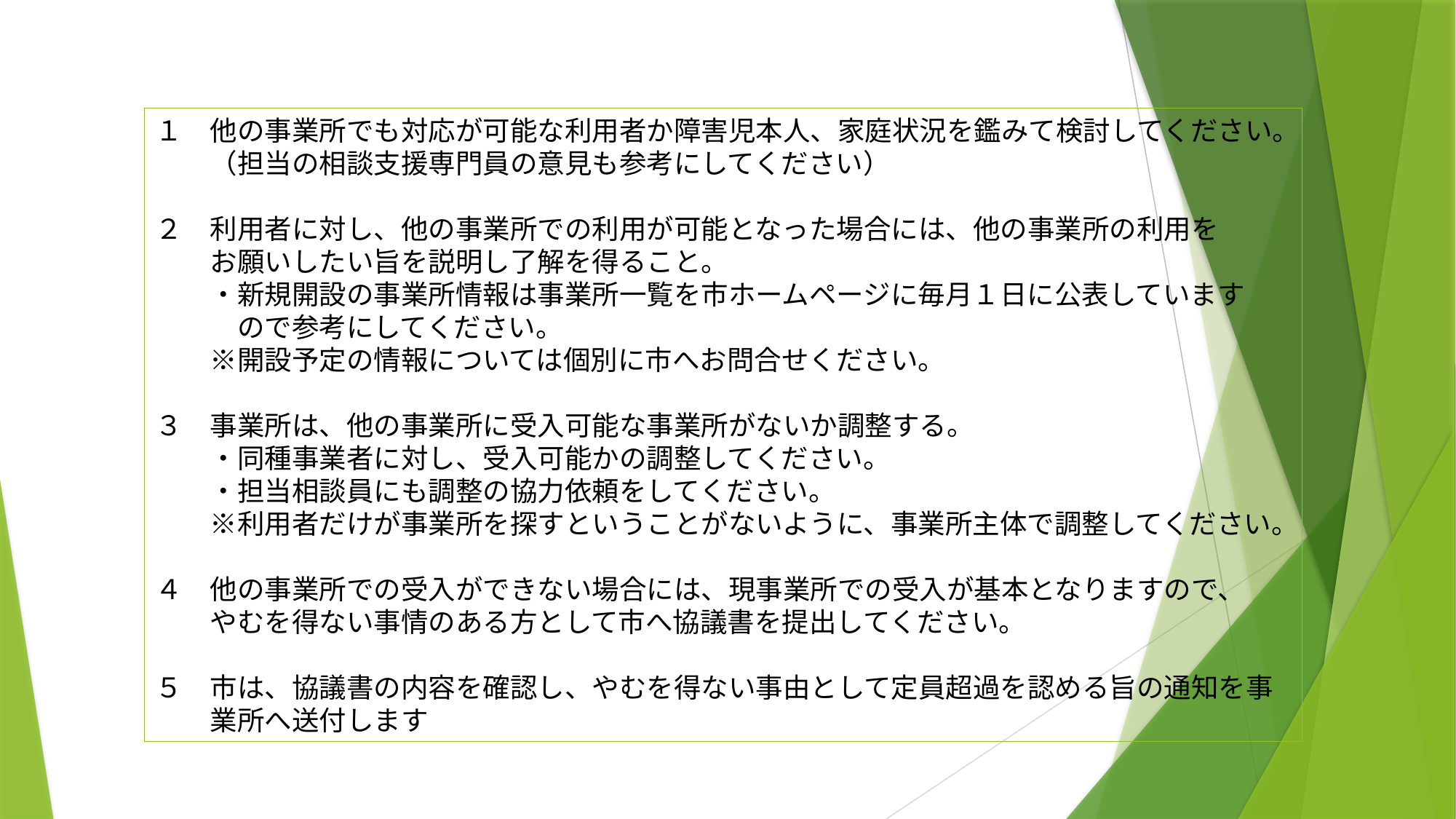

１　他の事業所でも対応が可能な利用者か障害児本人、家庭状況を鑑みて検討してください。
　　（担当の相談支援専門員の意見も参考にしてください）

２　利用者に対し、他の事業所での利用が可能となった場合には、他の事業所の利用を
　　お願いしたい旨を説明し了解を得ること。
　　・新規開設の事業所情報は事業所一覧を市ホームページに毎月１日に公表しています
　　　ので参考にしてください。
　　※開設予定の情報については個別に市へお問合せください。

３　事業所は、他の事業所に受入可能な事業所がないか調整する。
　　・同種事業者に対し、受入可能かの調整してください。
　　・担当相談員にも調整の協力依頼をしてください。
　　※利用者だけが事業所を探すということがないように、事業所主体で調整してください。

４　他の事業所での受入ができない場合には、現事業所での受入が基本となりますので、
　　やむを得ない事情のある方として市へ協議書を提出してください。

５　市は、協議書の内容を確認し、やむを得ない事由として定員超過を認める旨の通知を事
　　業所へ送付します